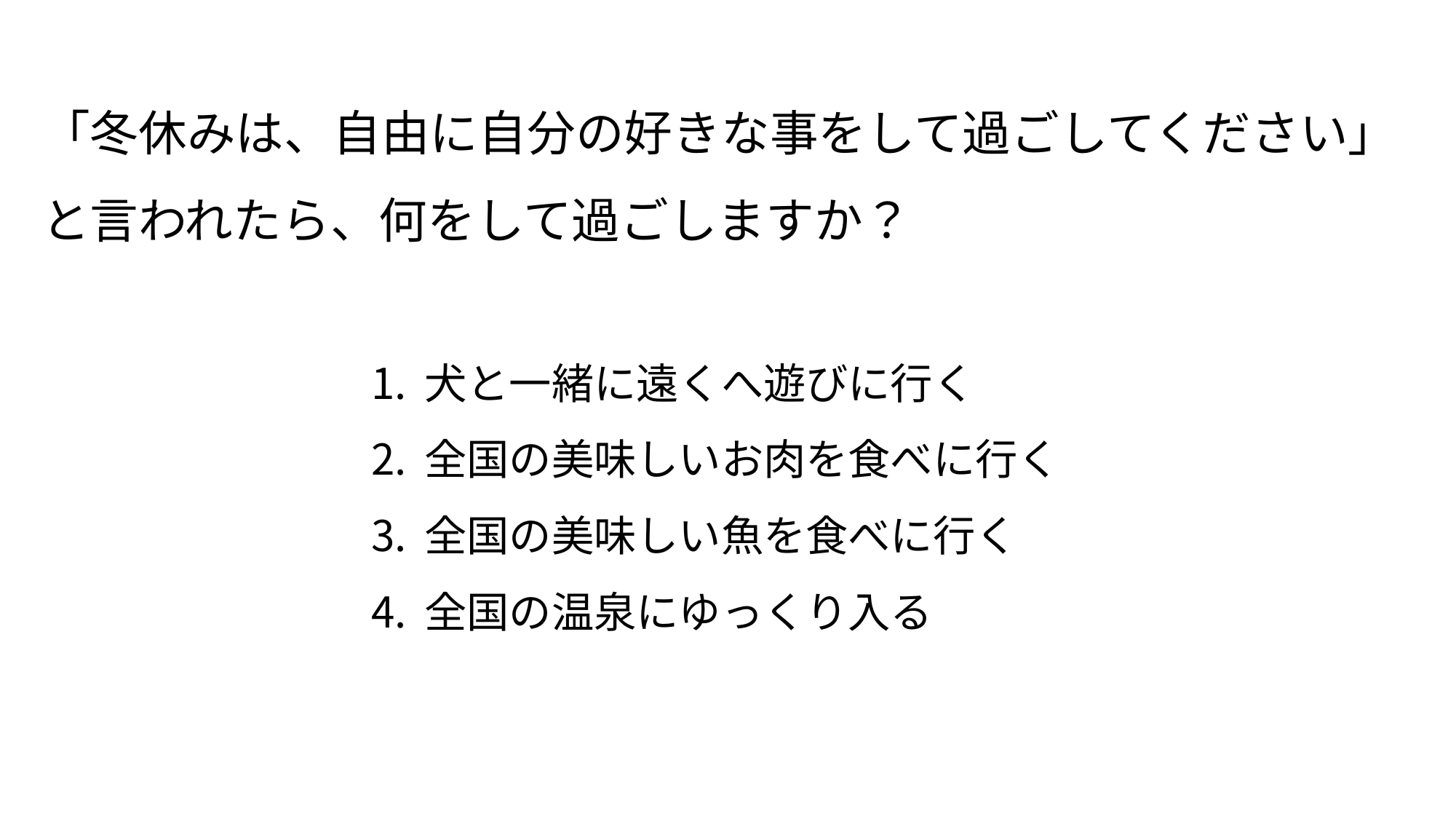

「冬休みは、自由に自分の好きな事をして過ごしてください」
と言われたら、何をして過ごしますか？
犬と一緒に遠くへ遊びに行く
全国の美味しいお肉を食べに行く
全国の美味しい魚を食べに行く
全国の温泉にゆっくり入る